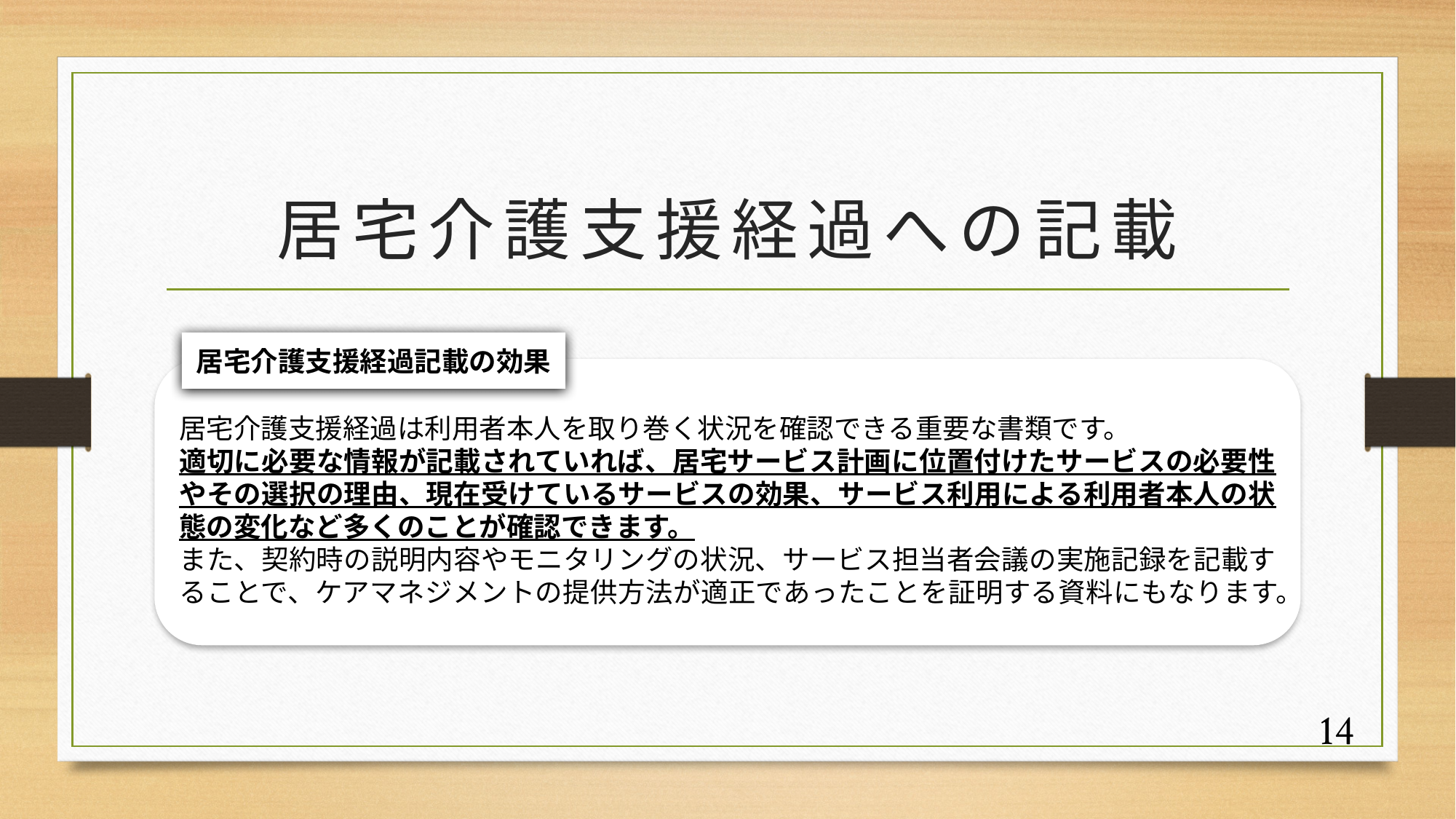

# 居宅介護支援経過への記載
居宅介護支援経過記載の効果

居宅介護支援経過は利用者本人を取り巻く状況を確認できる重要な書類です。
適切に必要な情報が記載されていれば、居宅サービス計画に位置付けたサービスの必要性やその選択の理由、現在受けているサービスの効果、サービス利用による利用者本人の状態の変化など多くのことが確認できます。
また、契約時の説明内容やモニタリングの状況、サービス担当者会議の実施記録を記載することで、ケアマネジメントの提供方法が適正であったことを証明する資料にもなります。
14